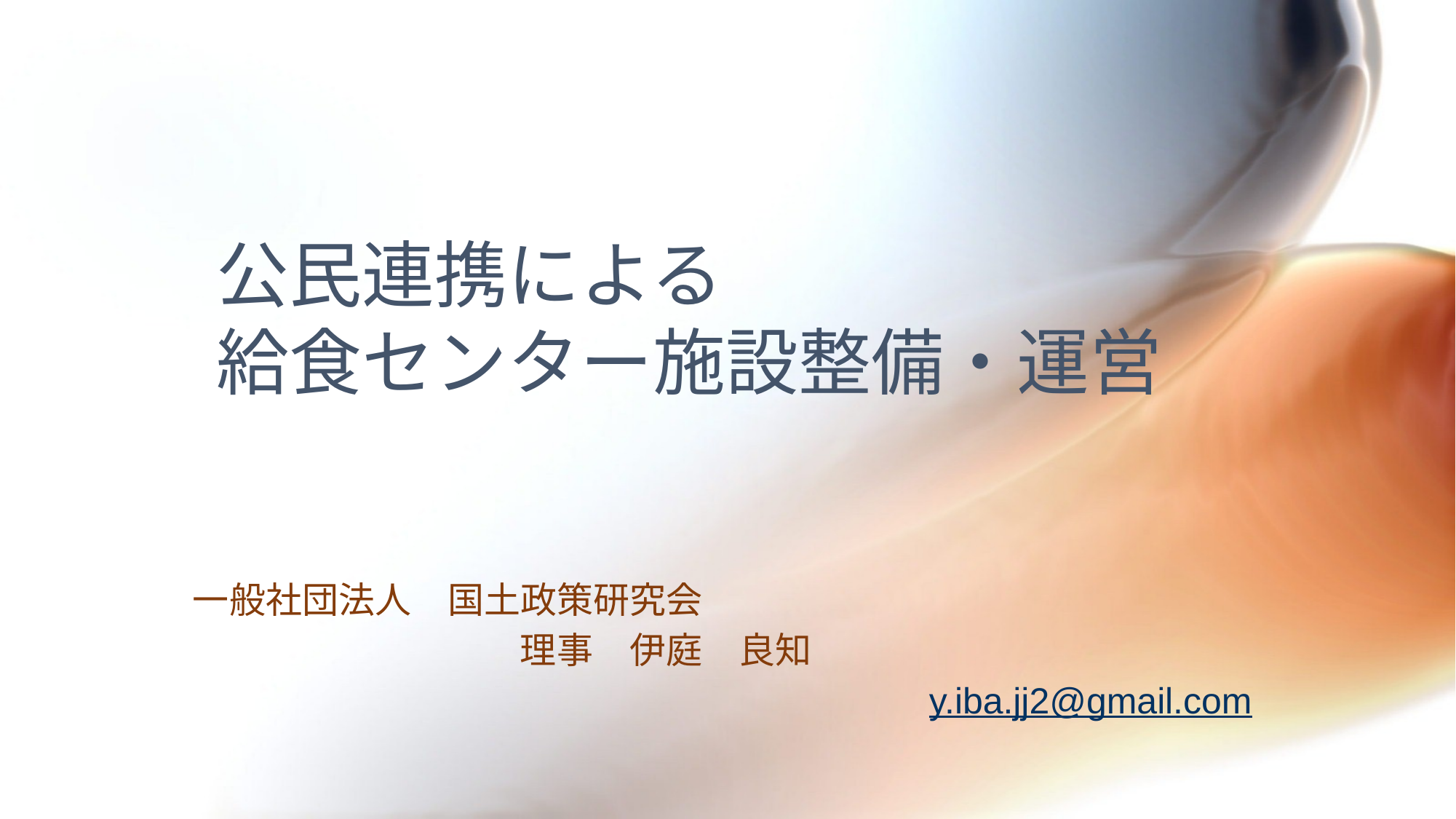

# 公民連携による 給食センター施設整備・運営

一般社団法人　国土政策研究会
			理事　伊庭　良知
　　　　　　　　　　　　　　　　　　　　y.iba.jj2@gmail.com